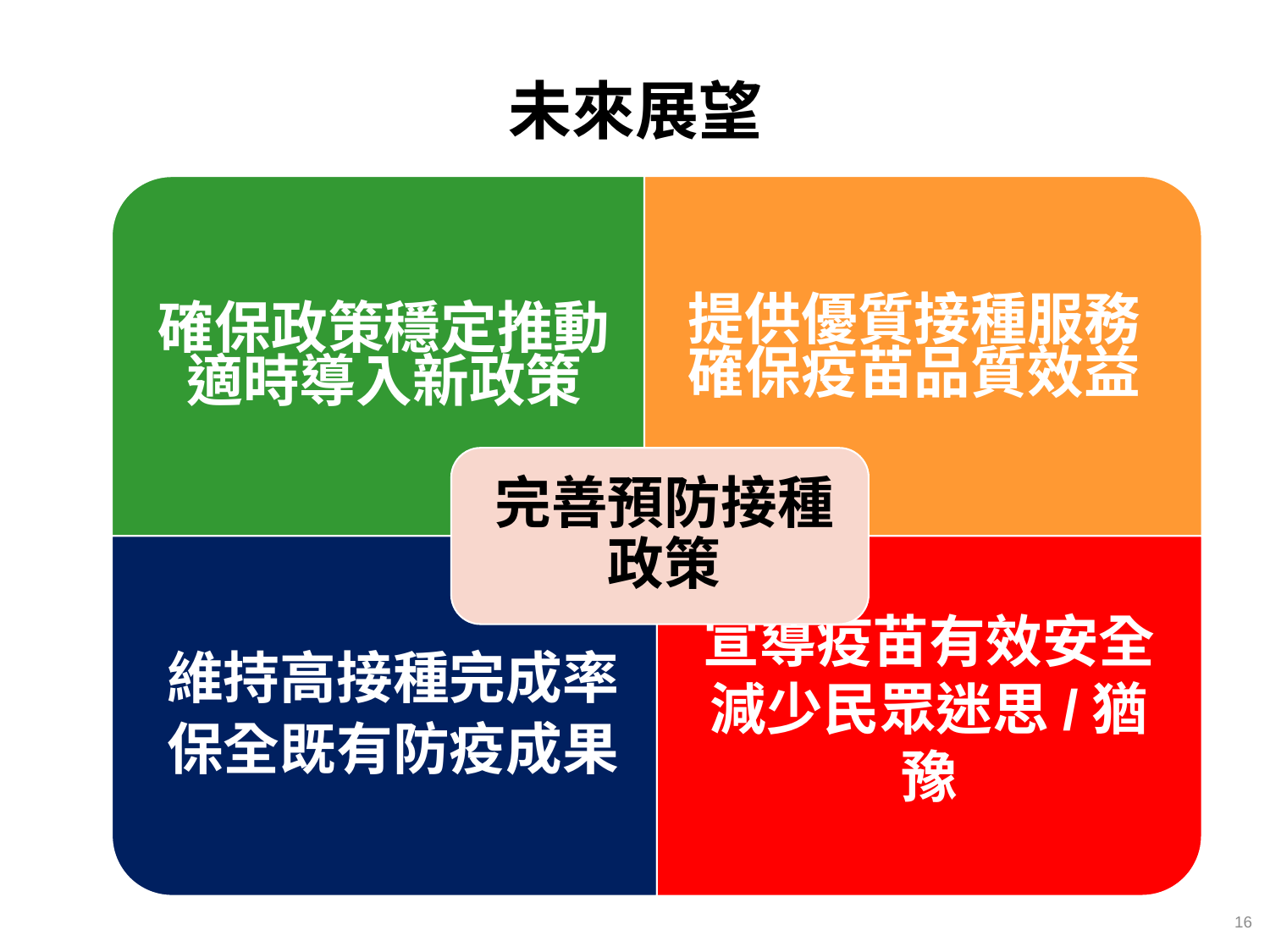

# 未來展望
確保政策穩定推動
適時導入新政策
提供優質接種服務
確保疫苗品質效益
維持高接種完成率
保全既有防疫成果
宣導疫苗有效安全減少民眾迷思/猶豫
完善預防接種政策
16